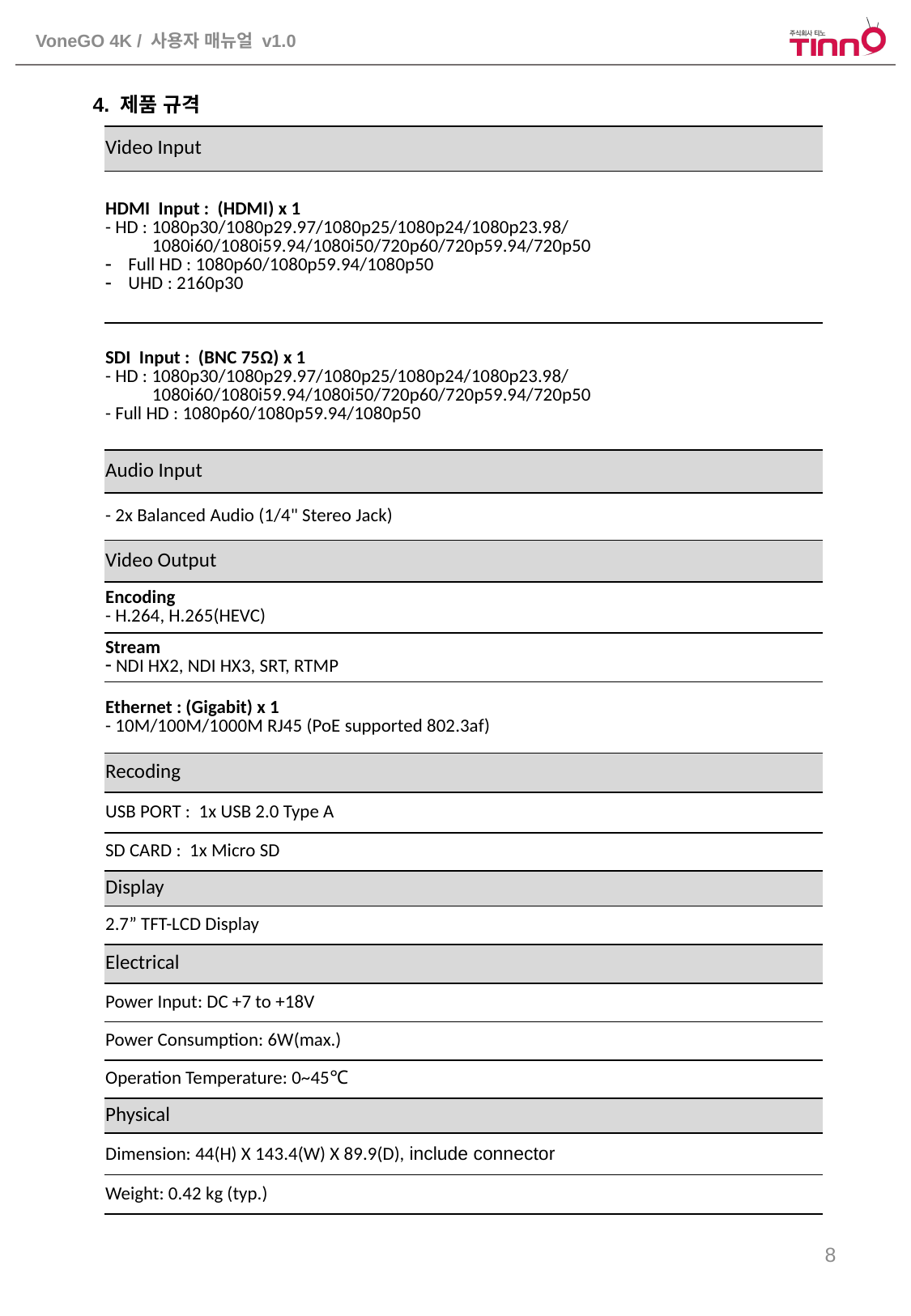

4. 제품 규격
| Video Input |
| --- |
| HDMI Input : (HDMI) x 1 - HD : 1080p30/1080p29.97/1080p25/1080p24/1080p23.98/ 1080i60/1080i59.94/1080i50/720p60/720p59.94/720p50 Full HD : 1080p60/1080p59.94/1080p50 UHD : 2160p30 |
| SDI Input : (BNC 75Ω) x 1 - HD : 1080p30/1080p29.97/1080p25/1080p24/1080p23.98/ 1080i60/1080i59.94/1080i50/720p60/720p59.94/720p50 - Full HD : 1080p60/1080p59.94/1080p50 |
| Audio Input |
| - 2x Balanced Audio (1/4" Stereo Jack) |
| Video Output |
| Encoding - H.264, H.265(HEVC) |
| Stream NDI HX2, NDI HX3, SRT, RTMP |
| Ethernet : (Gigabit) x 1 - 10M/100M/1000M RJ45 (PoE supported 802.3af) |
| Recoding |
| USB PORT : 1x USB 2.0 Type A |
| SD CARD : 1x Micro SD |
| Display |
| 2.7” TFT-LCD Display |
| Electrical |
| Power Input: DC +7 to +18V |
| Power Consumption: 6W(max.) |
| Operation Temperature: 0~45℃ |
| Physical |
| Dimension: 44(H) X 143.4(W) X 89.9(D), include connector |
| Weight: 0.42 kg (typ.) |
8